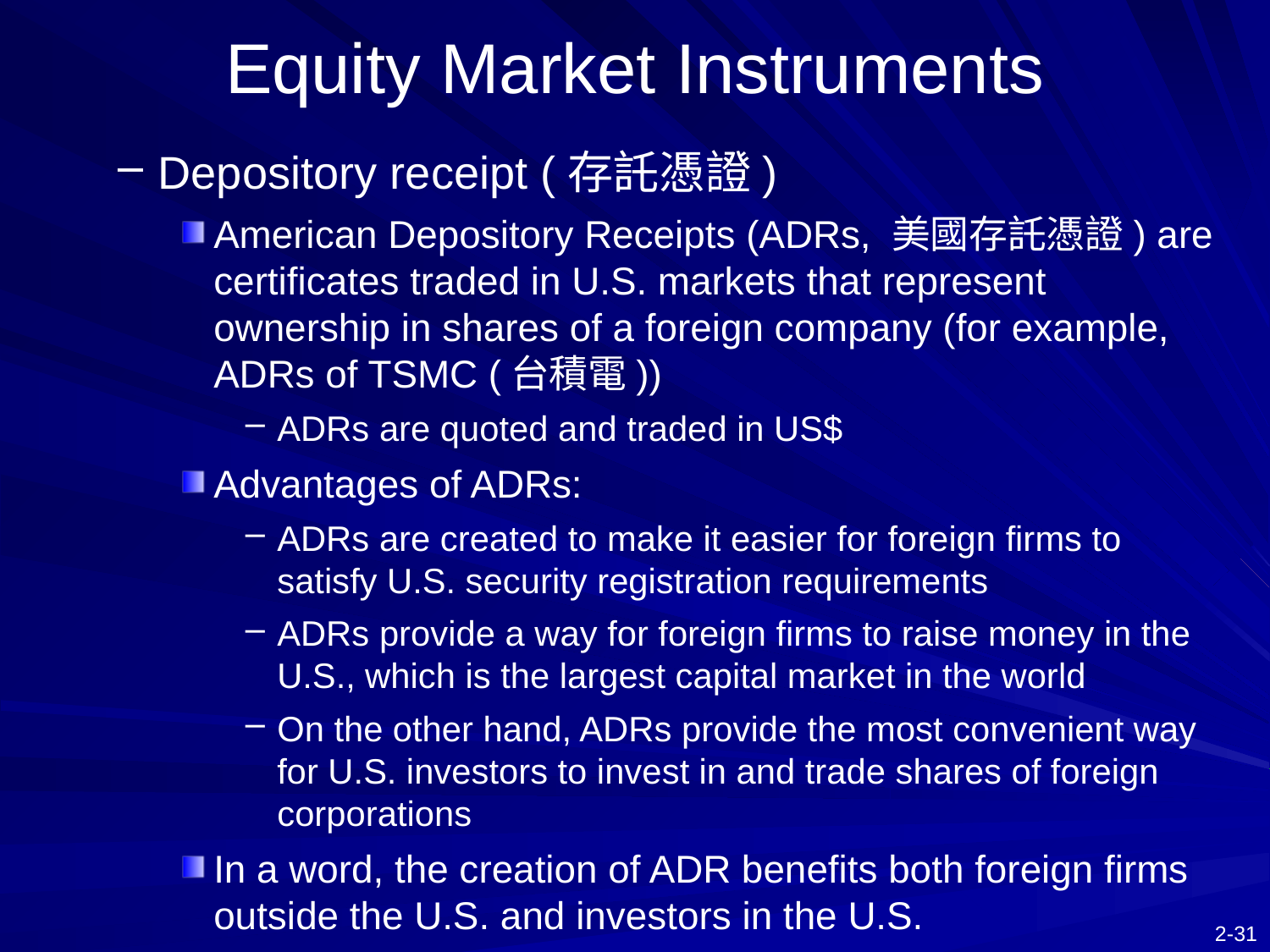

# Equity Market Instruments
Depository receipt (存託憑證)
American Depository Receipts (ADRs, 美國存託憑證) are certificates traded in U.S. markets that represent ownership in shares of a foreign company (for example, ADRs of TSMC (台積電))
ADRs are quoted and traded in US$
Advantages of ADRs:
ADRs are created to make it easier for foreign firms to satisfy U.S. security registration requirements
ADRs provide a way for foreign firms to raise money in the U.S., which is the largest capital market in the world
On the other hand, ADRs provide the most convenient way for U.S. investors to invest in and trade shares of foreign corporations
In a word, the creation of ADR benefits both foreign firms outside the U.S. and investors in the U.S.